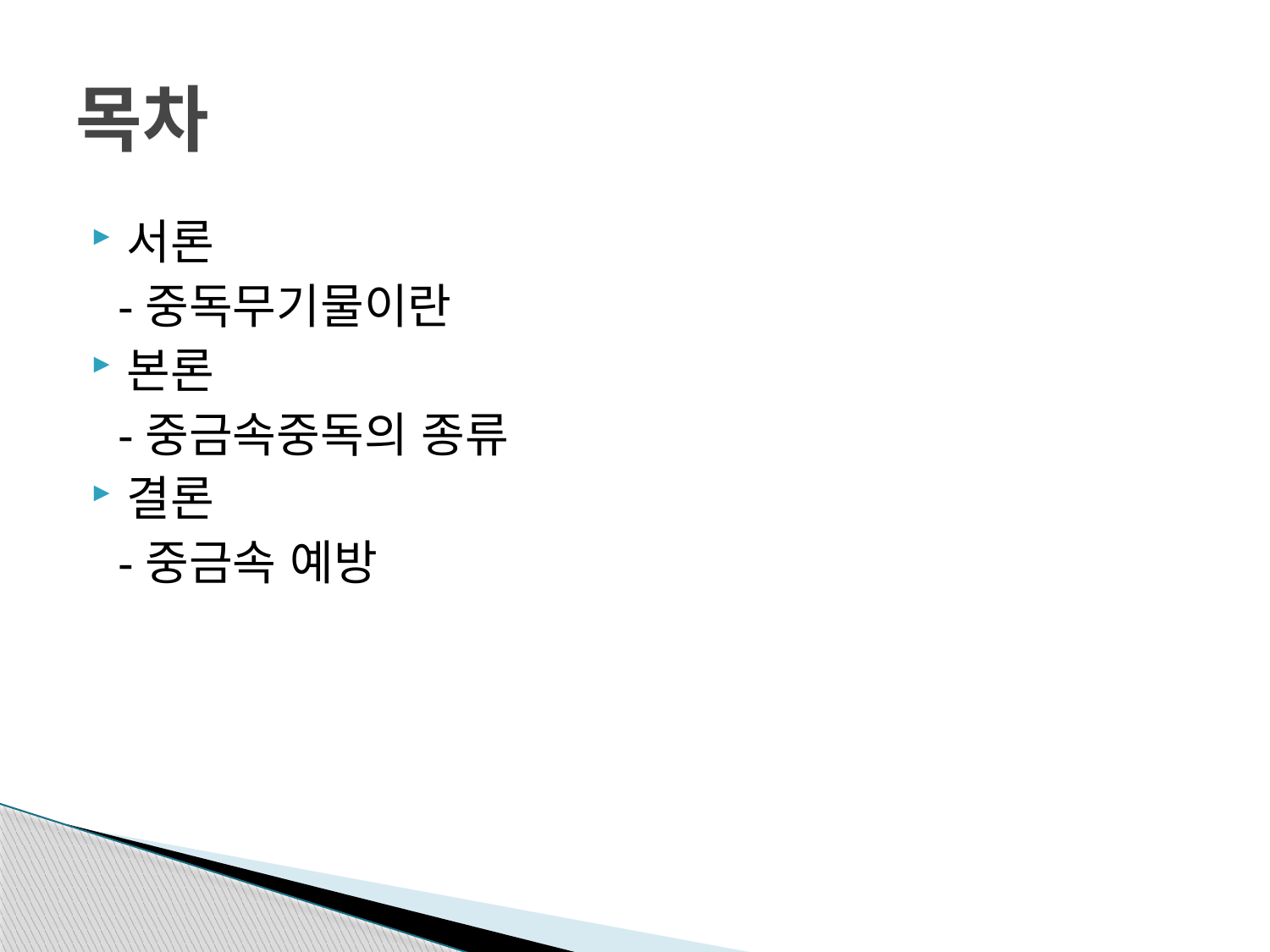

# 목차
서론
  -중독무기물이란
본론
  -중금속중독의 종류
결론
  -중금속 예방